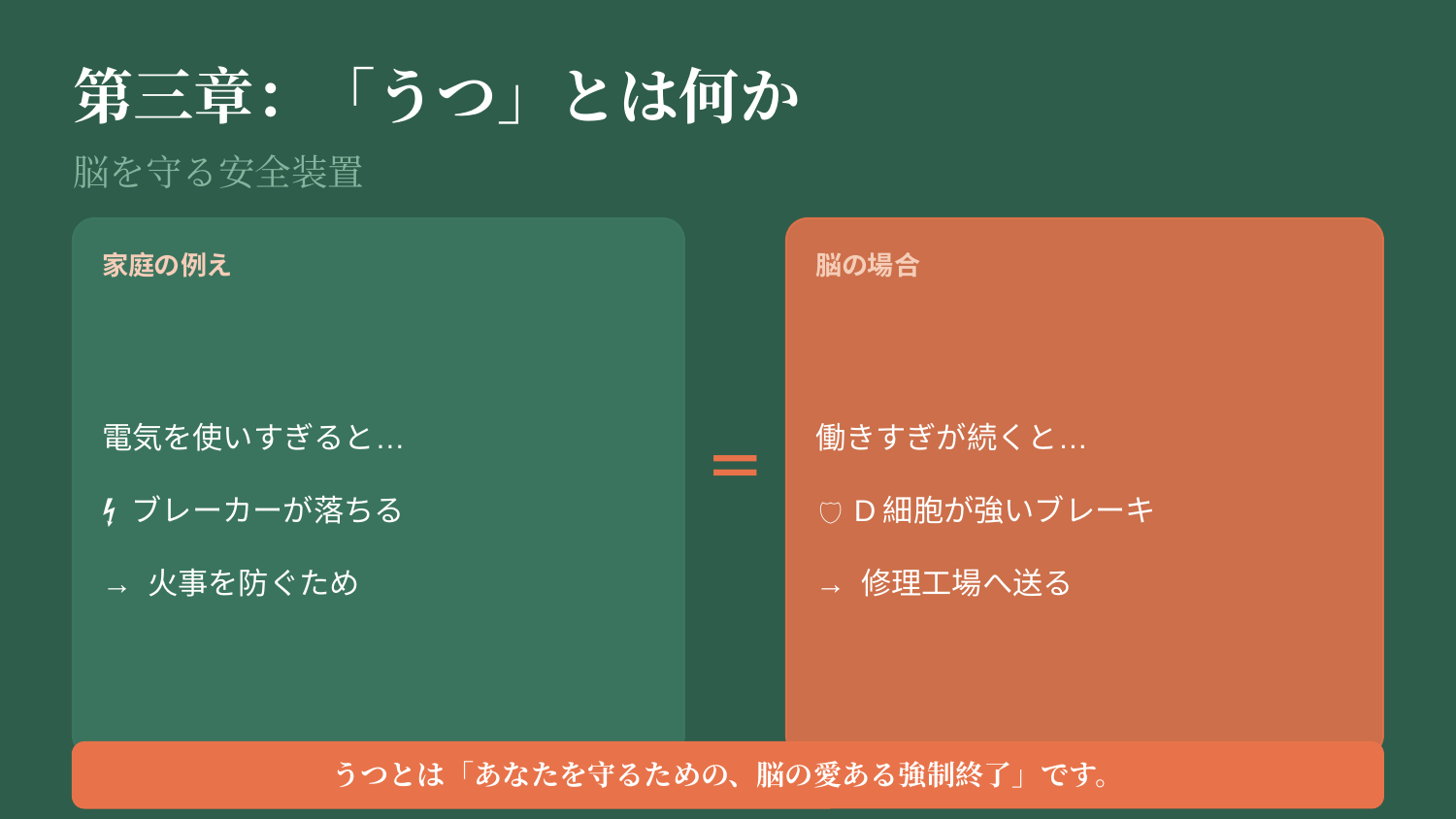

第三章：「うつ」とは何か
脳を守る安全装置

家庭の例え
脳の場合
電気を使いすぎると…

⚡ ブレーカーが落ちる

→ 火事を防ぐため
働きすぎが続くと…

🛡 D細胞が強いブレーキ

→ 修理工場へ送る
＝

うつとは「あなたを守るための、脳の愛ある強制終了」です。